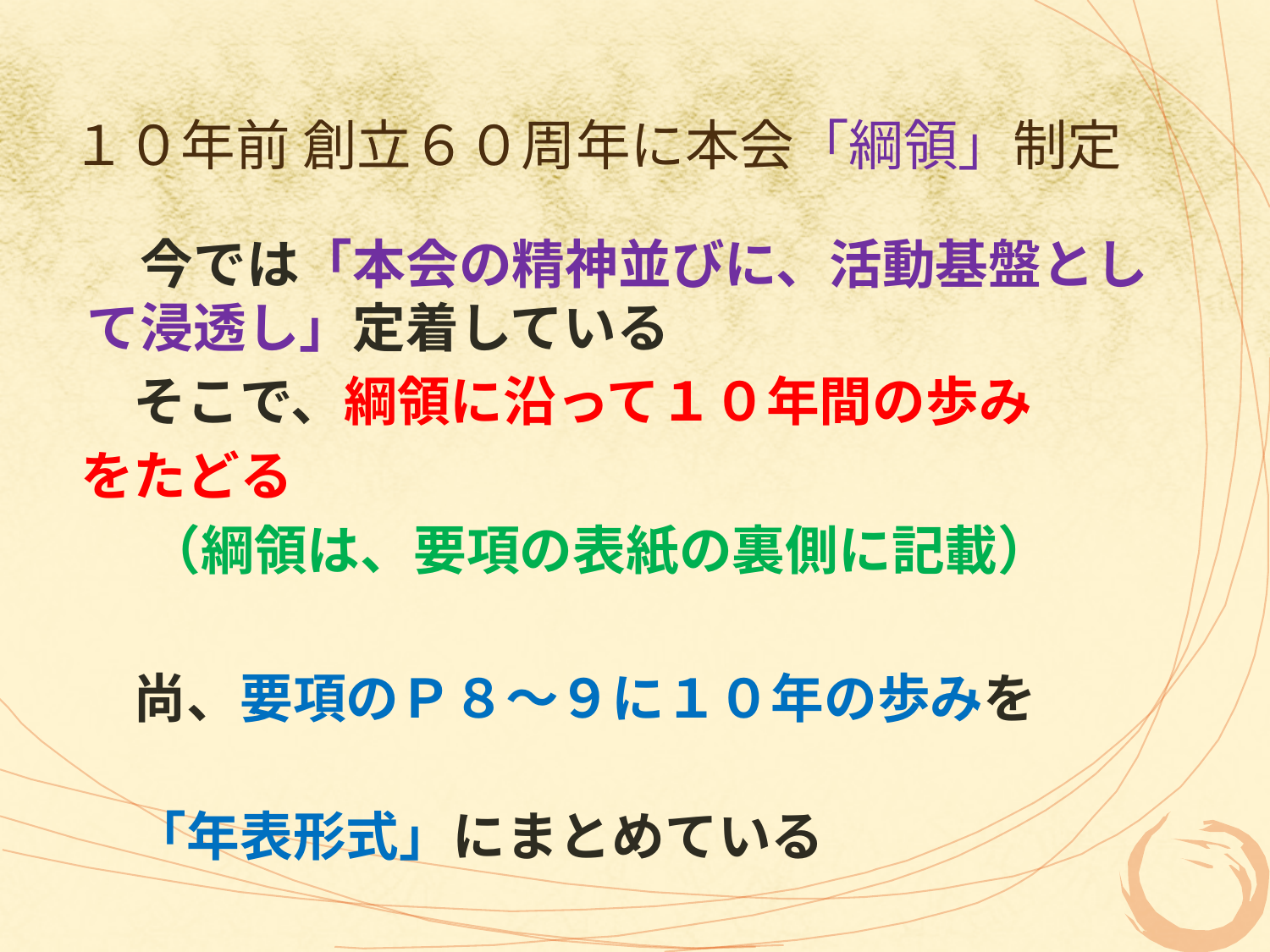

# １０年前 創立６０周年に本会「綱領」制定
　今では「本会の精神並びに、活動基盤として浸透し」定着している
　　そこで、綱領に沿って１０年間の歩み
　をたどる
         （綱領は、要項の表紙の裏側に記載）

　　尚、要項のＰ８～９に１０年の歩みを
　　「年表形式」にまとめている